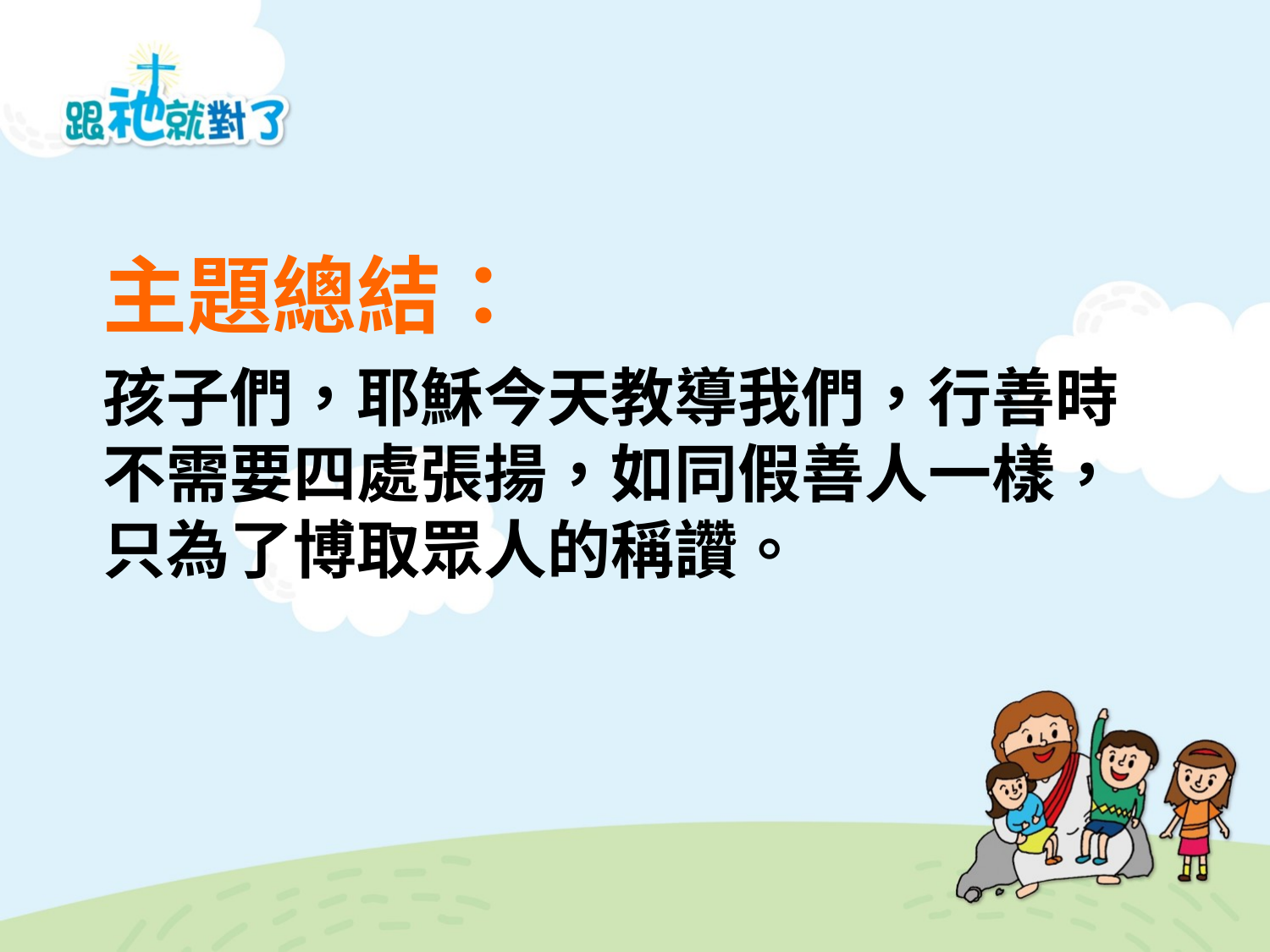

主題總結：
孩子們，耶穌今天教導我們，行善時不需要四處張揚，如同假善人一樣，只為了博取眾人的稱讚。